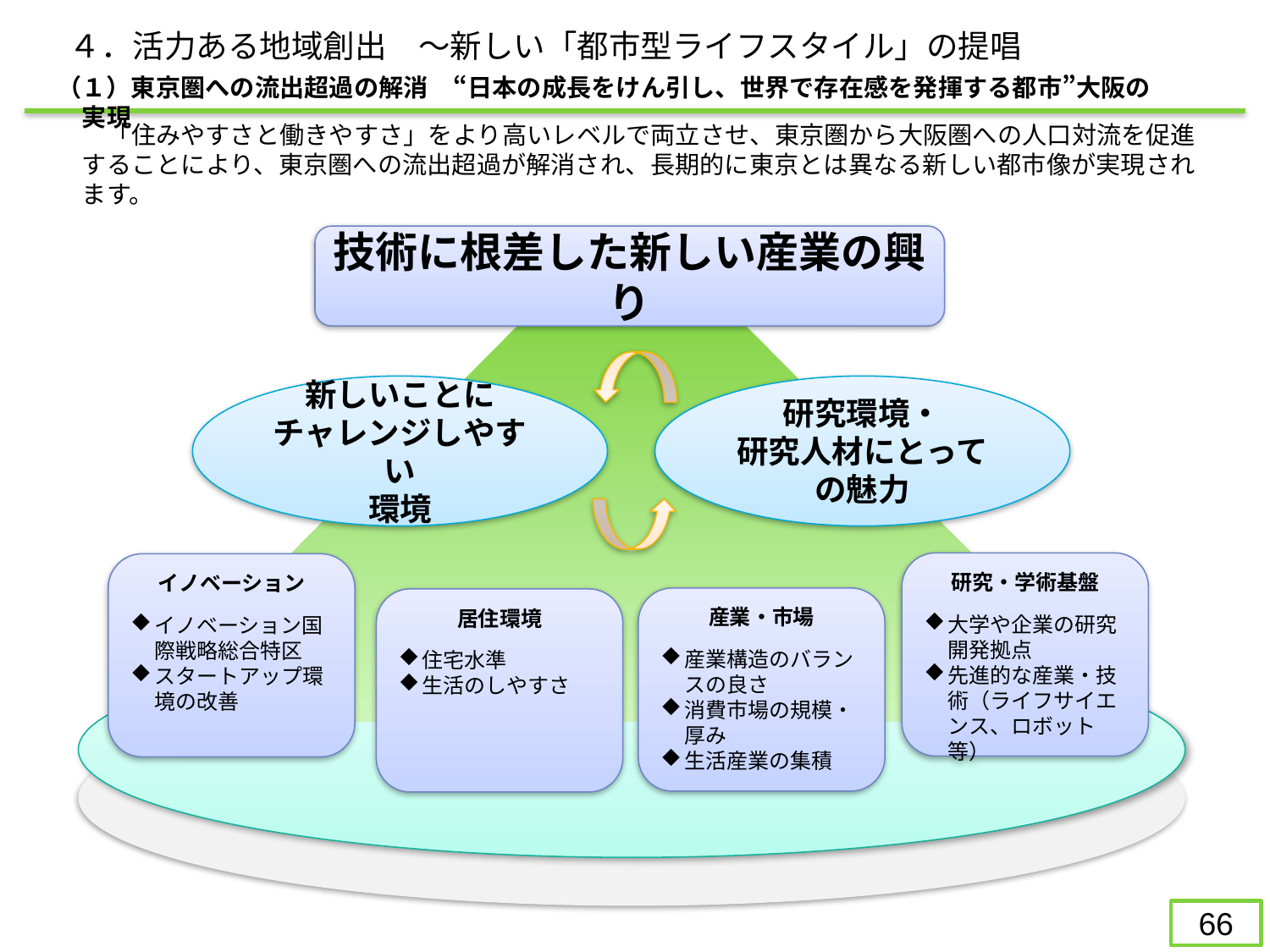

４．活力ある地域創出　～新しい「都市型ライフスタイル」の提唱
（１）東京圏への流出超過の解消　“日本の成長をけん引し、世界で存在感を発揮する都市”大阪の実現
　　「住みやすさと働きやすさ」をより高いレベルで両立させ、東京圏から大阪圏への人口対流を促進することにより、東京圏への流出超過が解消され、長期的に東京とは異なる新しい都市像が実現されます。
技術に根差した新しい産業の興り

新しいことに
チャレンジしやすい
環境
研究環境・
研究人材にとっての魅力

研究・学術基盤

大学や企業の研究開発拠点
先進的な産業・技術（ライフサイエンス、ロボット等）
イノベーション

イノベーション国際戦略総合特区
スタートアップ環境の改善
産業・市場

産業構造のバランスの良さ
消費市場の規模・厚み
生活産業の集積
居住環境

住宅水準
生活のしやすさ

66